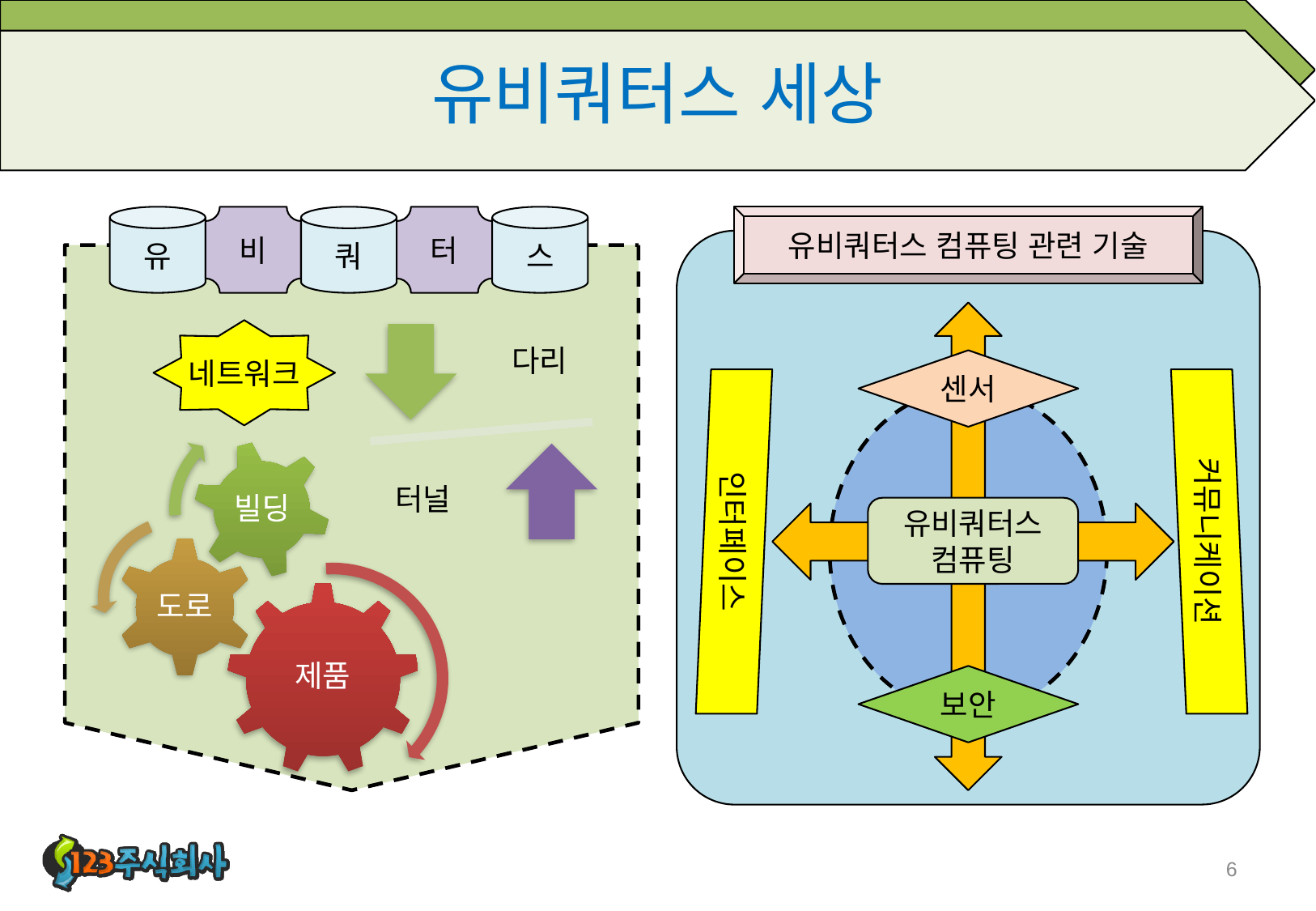

# 유비쿼터스 세상
유
비
쿼
터
스

다리
터널
네트워크
제품
도로
빌딩
유비쿼터스 컴퓨팅 관련 기술

센서
인터페이스
커뮤니케이션

유비쿼터스
컴퓨팅

보안
6